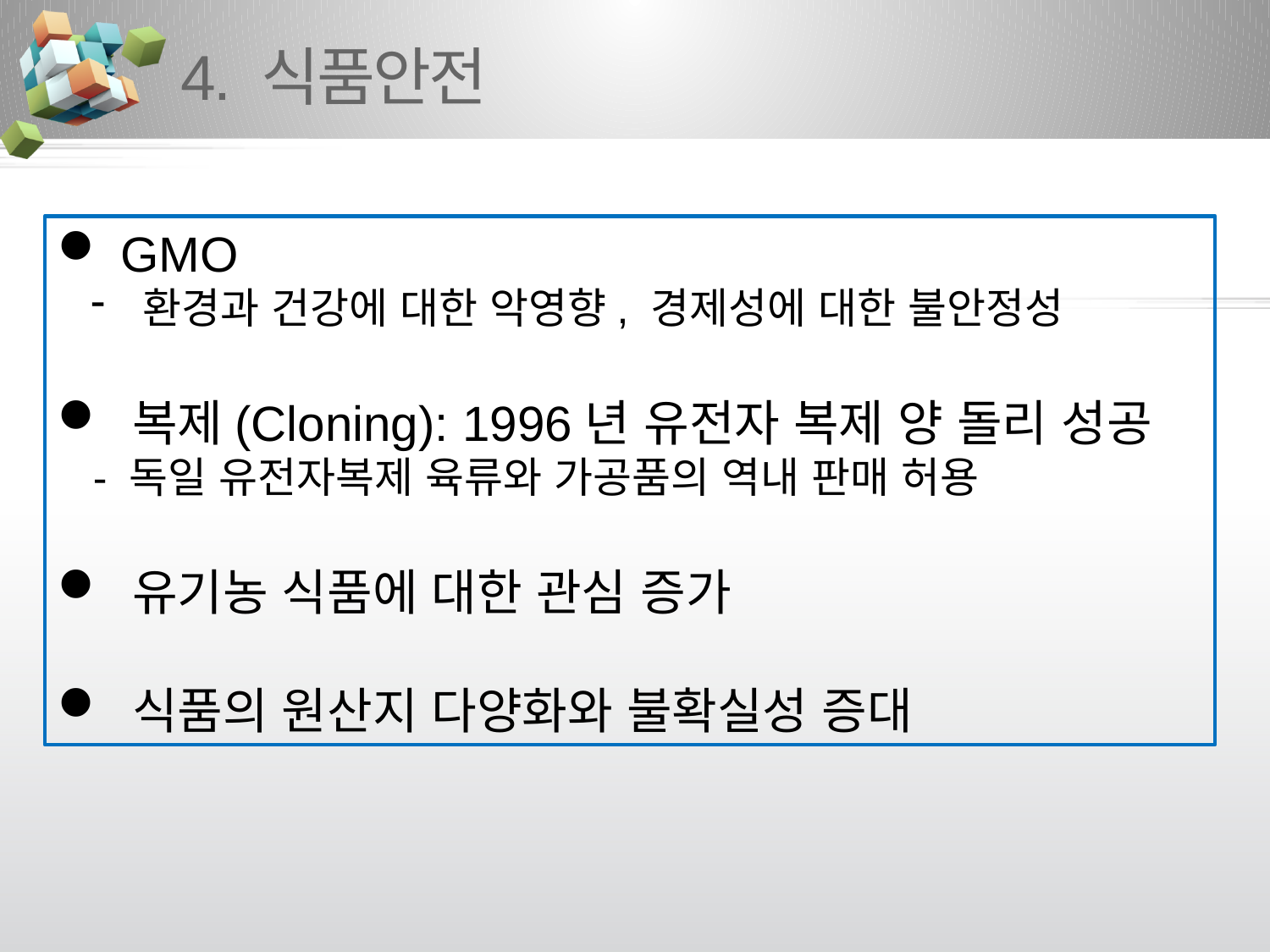

# 4. 식품안전
 GMO
 환경과 건강에 대한 악영향, 경제성에 대한 불안정성

 복제(Cloning): 1996년 유전자 복제 양 돌리 성공
   - 독일 유전자복제 육류와 가공품의 역내 판매 허용

 유기농 식품에 대한 관심 증가

 식품의 원산지 다양화와 불확실성 증대